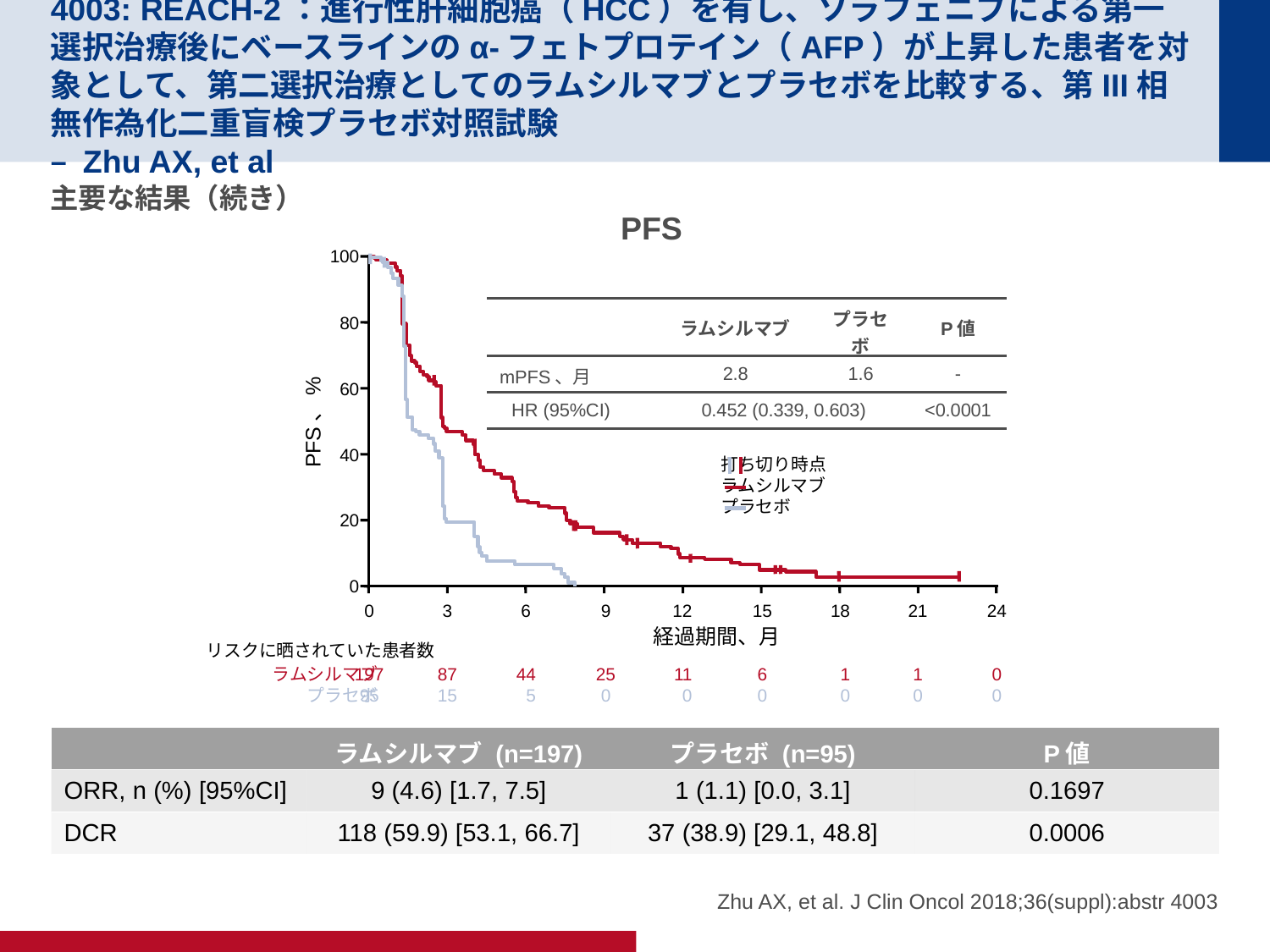

# 4003: REACH-2：進行性肝細胞癌（HCC）を有し、ソラフェニブによる第一選択治療後にベースラインのα-フェトプロテイン（AFP）が上昇した患者を対象として、第二選択治療としてのラムシルマブとプラセボを比較する、第III相無作為化二重盲検プラセボ対照試験 – Zhu AX, et al
主要な結果（続き）

PFS
100

80
60
PFS、%
40
打ち切り時点
ラムシルマブ
プラセボ
20
0
0

197
95
3

87
15
6

44
5
9

25
0
12

11
0
15

6
0
18

1
0
21

1
0
24

0
0
経過期間、月

|  | ラムシルマブ | プラセボ | P値 |
| --- | --- | --- | --- |
| mPFS、月 | 2.8 | 1.6 | - |
| HR (95%CI) | 0.452 (0.339, 0.603) |  | <0.0001 |
リスクに晒されていた患者数
ラムシルマブ
プラセボ
|  | ラムシルマブ (n=197) | プラセボ (n=95) | P値 |
| --- | --- | --- | --- |
| ORR, n (%) [95%CI] | 9 (4.6) [1.7, 7.5] | 1 (1.1) [0.0, 3.1] | 0.1697 |
| DCR | 118 (59.9) [53.1, 66.7] | 37 (38.9) [29.1, 48.8] | 0.0006 |
Zhu AX, et al. J Clin Oncol 2018;36(suppl):abstr 4003